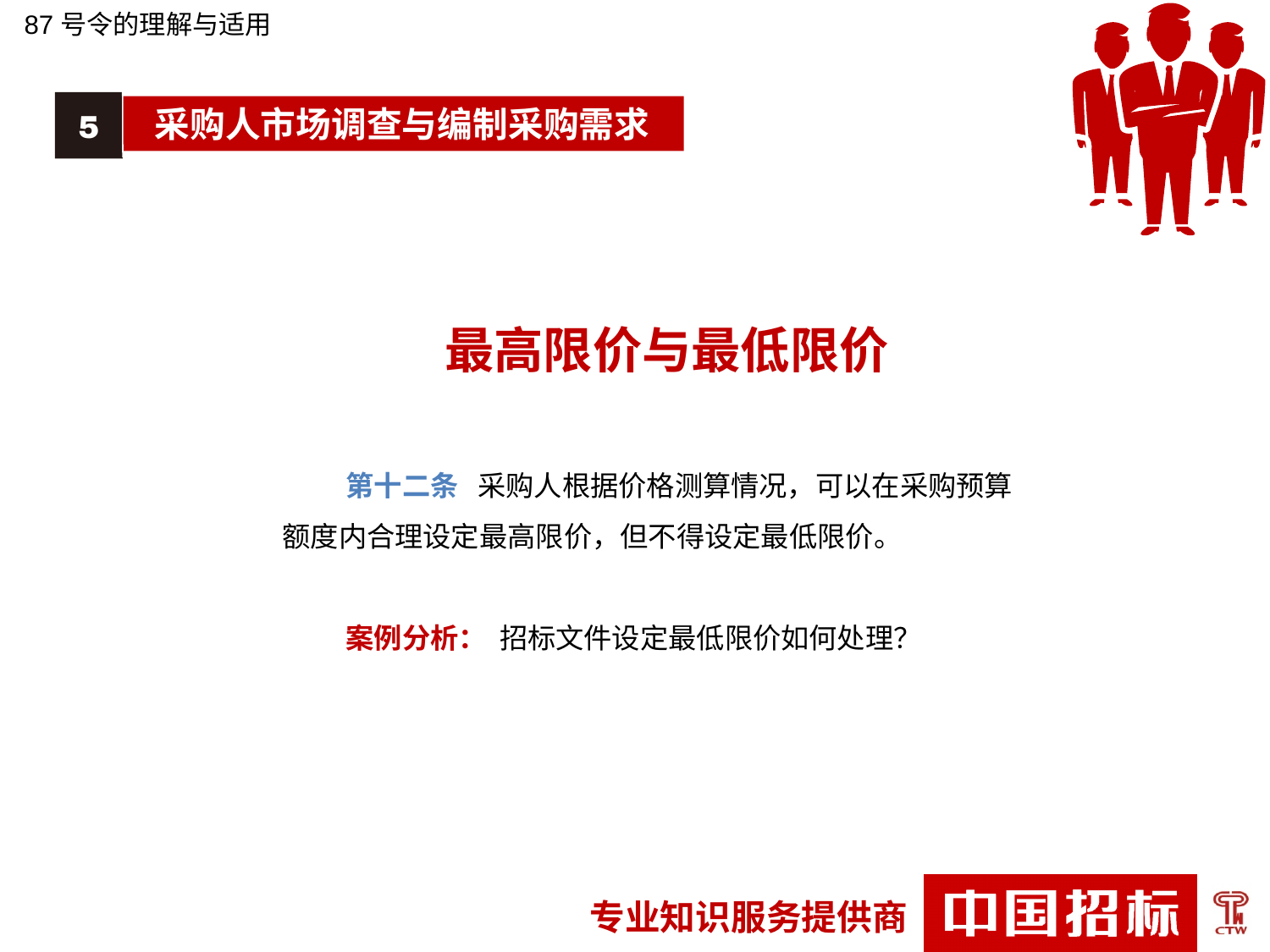

87号令的理解与适用

5
采购人市场调查与编制采购需求
最高限价与最低限价
第十二条   采购人根据价格测算情况，可以在采购预算额度内合理设定最高限价，但不得设定最低限价。

案例分析：  招标文件设定最低限价如何处理？